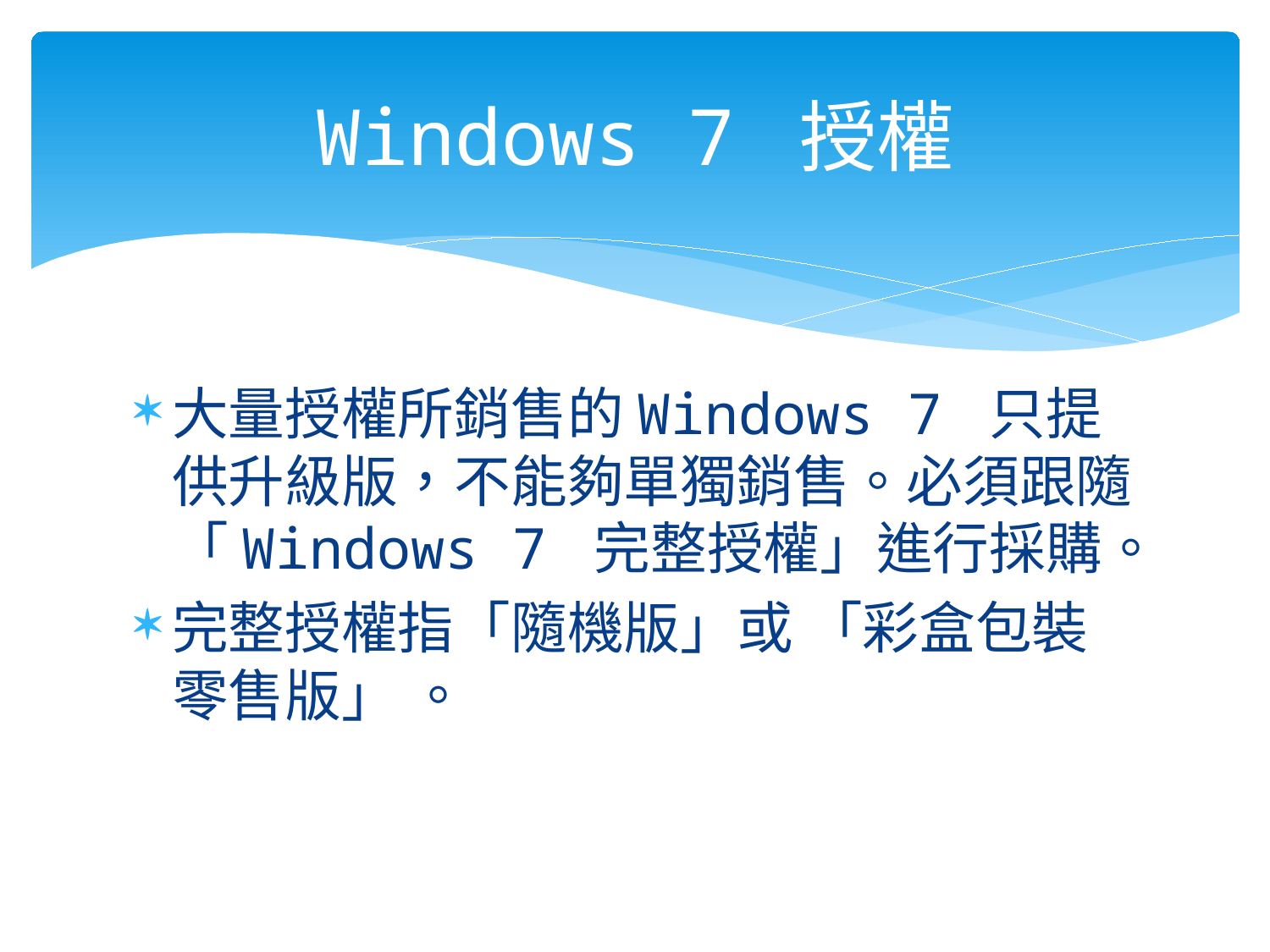

# Windows 7 授權
大量授權所銷售的Windows 7 只提供升級版，不能夠單獨銷售。必須跟隨「Windows 7 完整授權」進行採購。
完整授權指「隨機版」或 「彩盒包裝零售版」 。